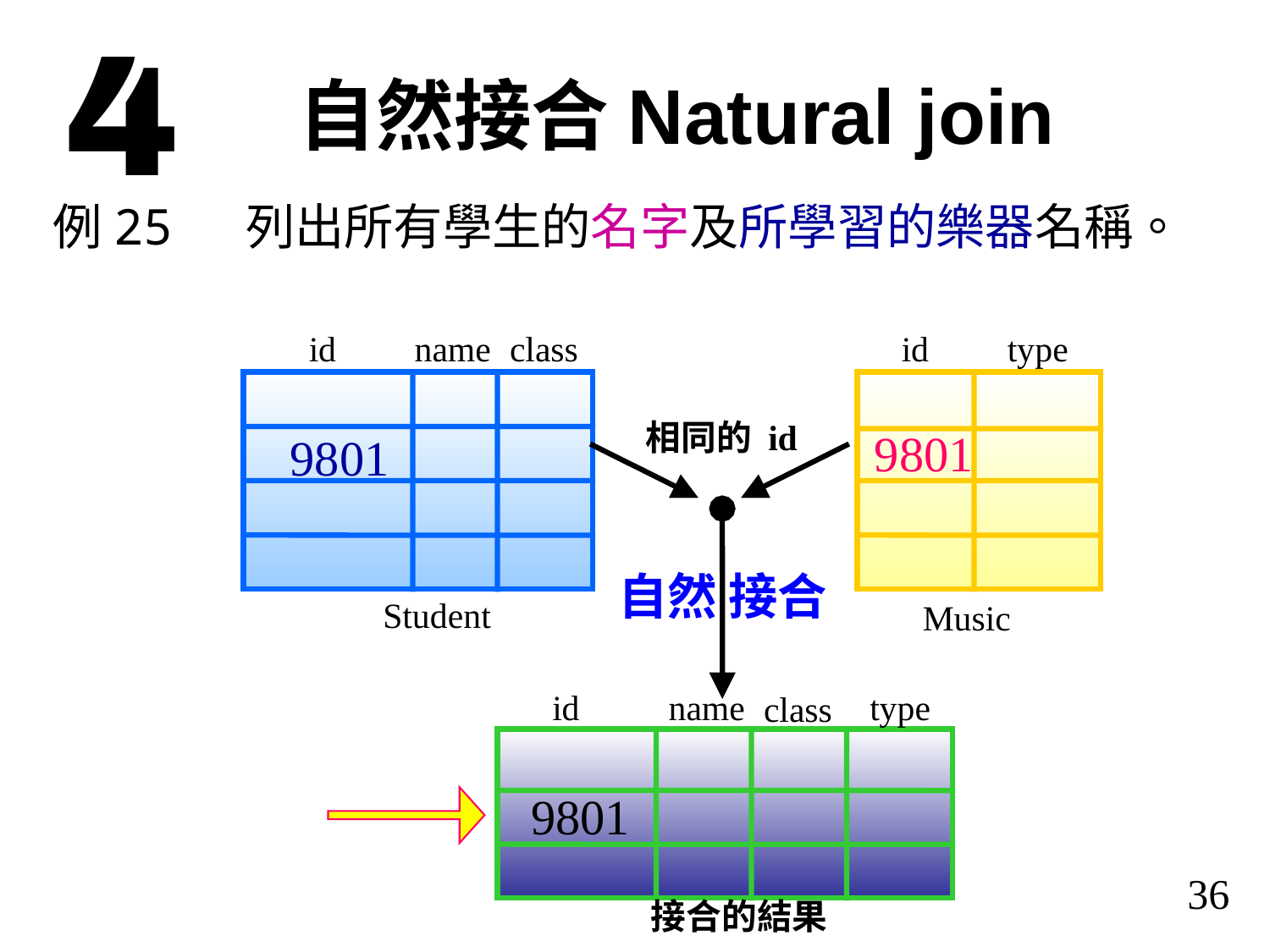

4
自然接合Natural join
例25	列出所有學生的名字及所學習的樂器名稱。
id
name
class

9801
Student
id
type

9801
Music
相同的 id

自然 接合
id
name
type
class
9801
接合的結果

36